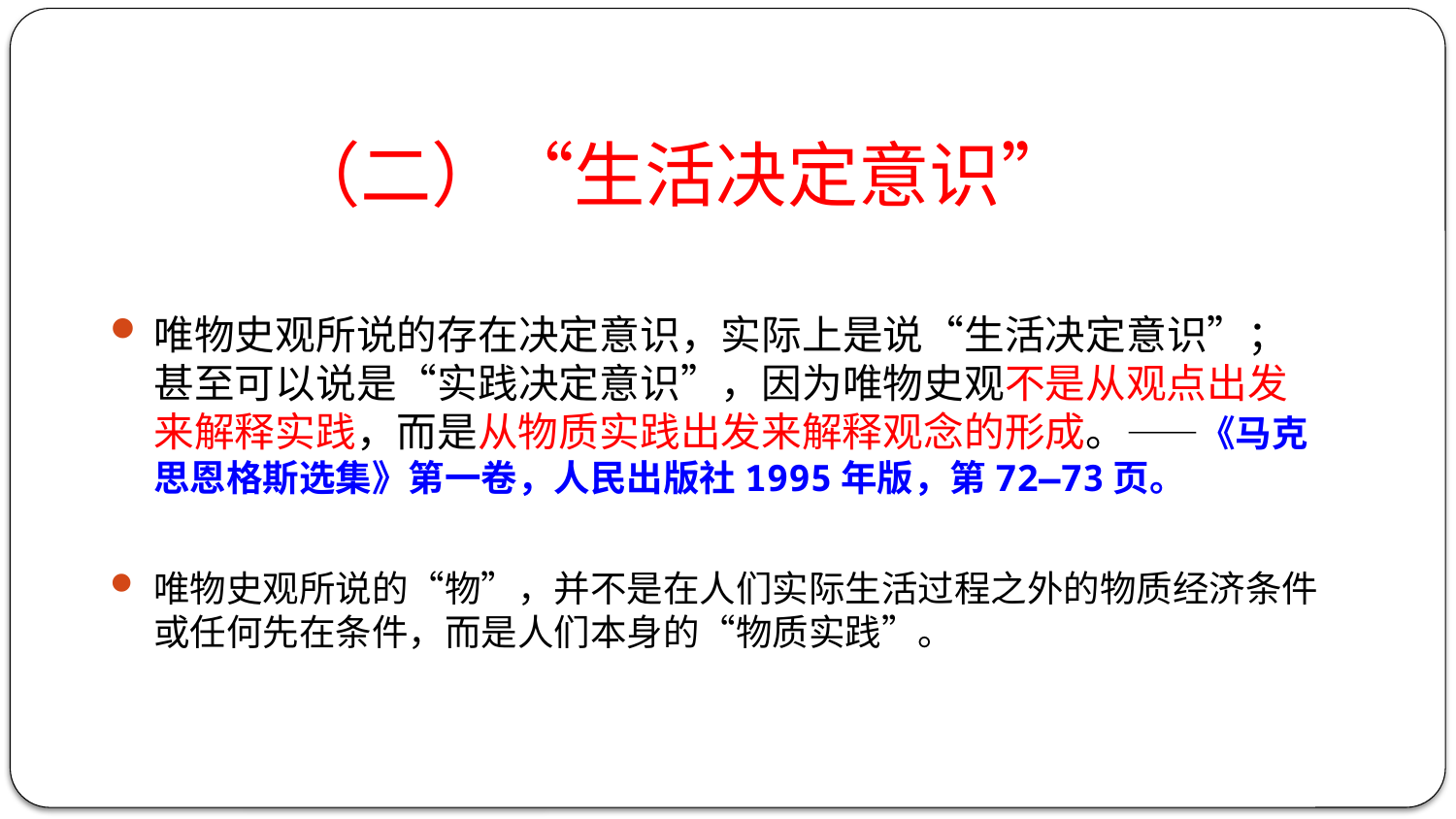

# （二）“生活决定意识”
唯物史观所说的存在决定意识，实际上是说“生活决定意识”；甚至可以说是“实践决定意识”，因为唯物史观不是从观点出发来解释实践，而是从物质实践出发来解释观念的形成。——《马克思恩格斯选集》第一卷，人民出版社1995年版，第72—73页。

唯物史观所说的“物”，并不是在人们实际生活过程之外的物质经济条件或任何先在条件，而是人们本身的“物质实践”。